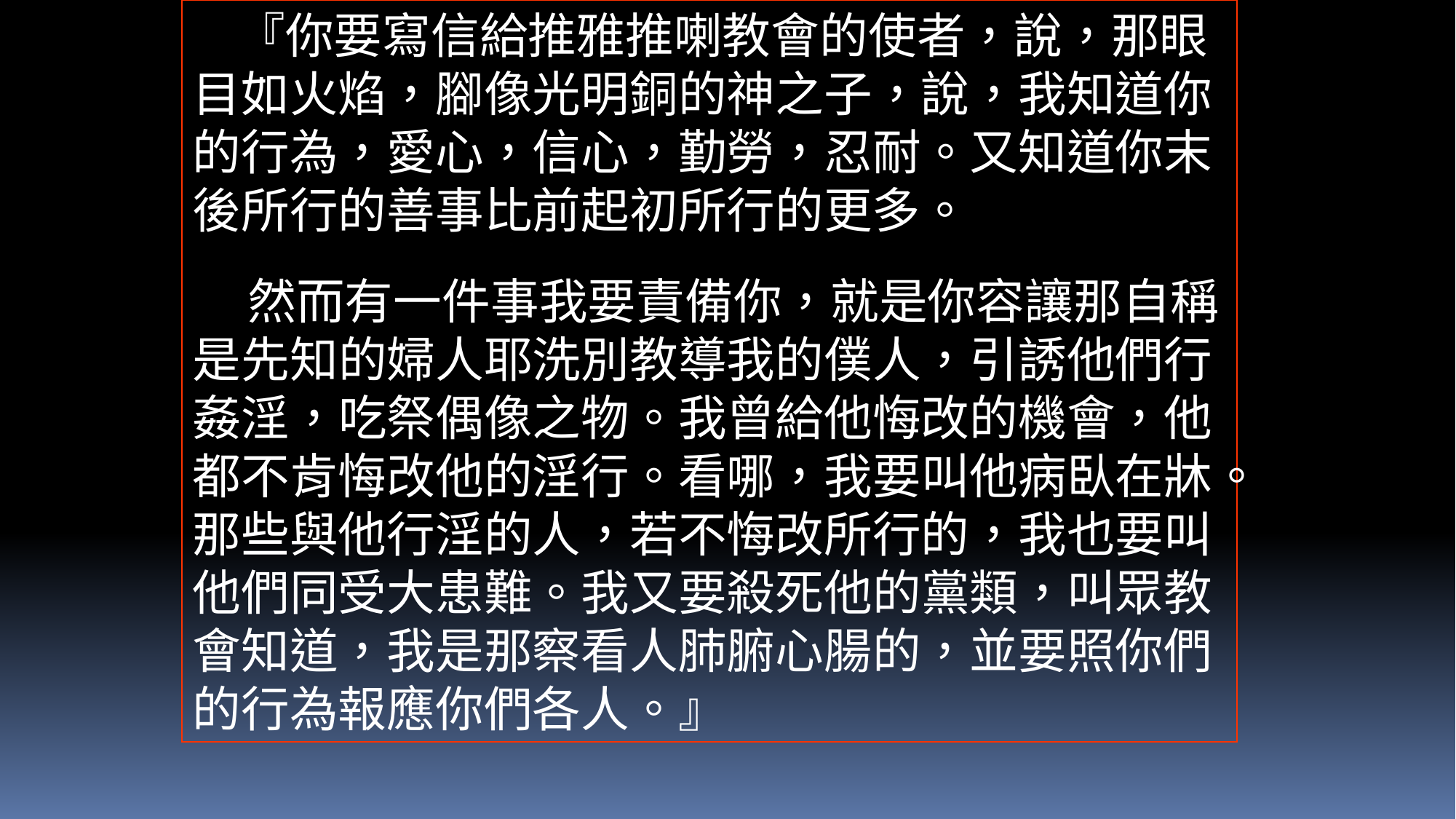

『你要寫信給推雅推喇教會的使者，說，那眼目如火焰，腳像光明銅的神之子，說，我知道你的行為，愛心，信心，勤勞，忍耐。又知道你末後所行的善事比前起初所行的更多。

    然而有一件事我要責備你，就是你容讓那自稱是先知的婦人耶洗別教導我的僕人，引誘他們行姦淫，吃祭偶像之物。我曾給他悔改的機會，他都不肯悔改他的淫行。看哪，我要叫他病臥在牀。那些與他行淫的人，若不悔改所行的，我也要叫他們同受大患難。我又要殺死他的黨類，叫眾教會知道，我是那察看人肺腑心腸的，並要照你們的行為報應你們各人。』